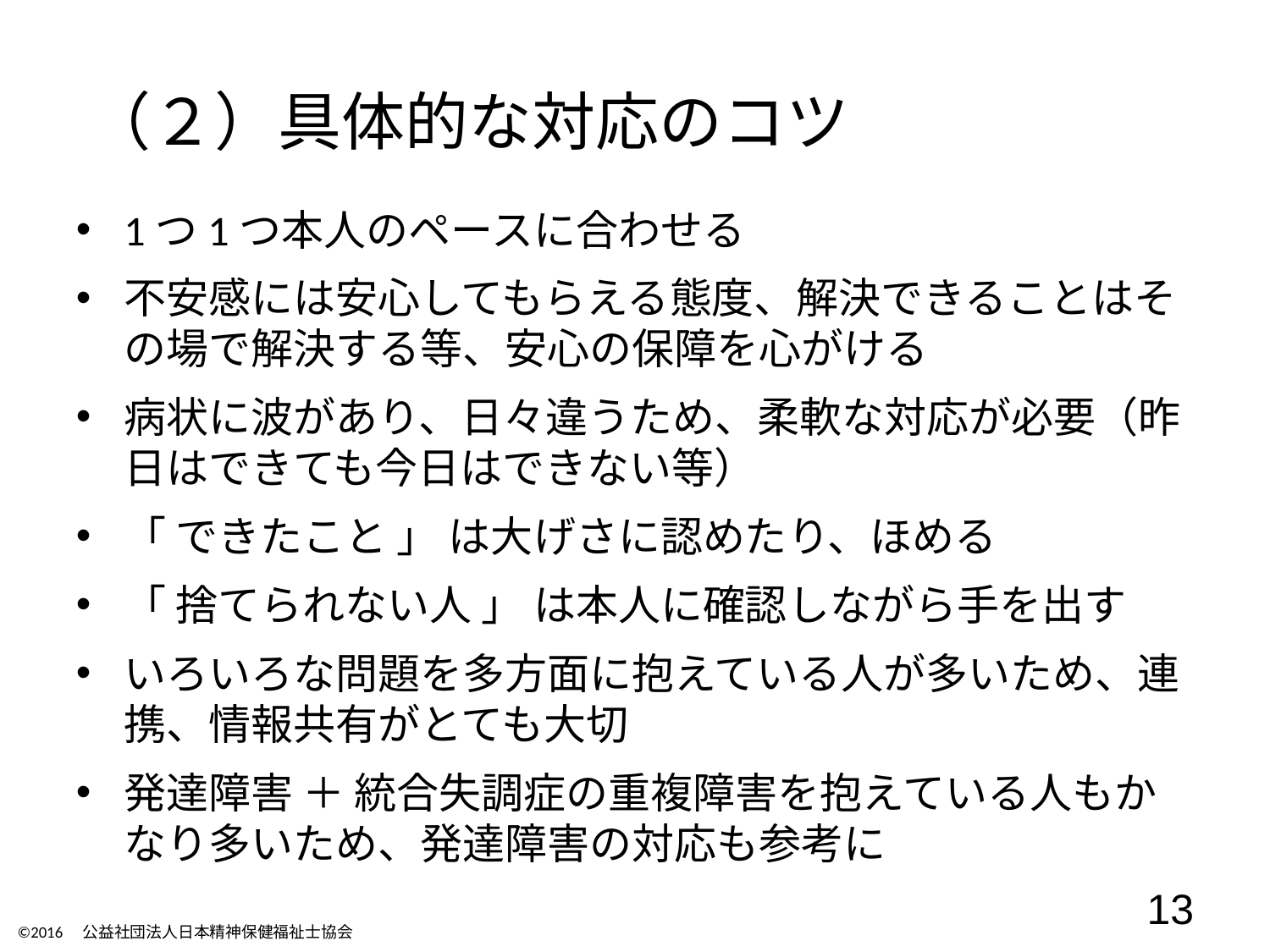

（２）具体的な対応のコツ
1つ1つ本人のペースに合わせる
不安感には安心してもらえる態度、解決できることはその場で解決する等、安心の保障を心がける
病状に波があり、日々違うため、柔軟な対応が必要（昨日はできても今日はできない等）
「 できたこと 」 は大げさに認めたり、ほめる
「 捨てられない人 」 は本人に確認しながら手を出す
いろいろな問題を多方面に抱えている人が多いため、連携、情報共有がとても大切
発達障害 ＋ 統合失調症の重複障害を抱えている人もかなり多いため、発達障害の対応も参考に
13
©2016　公益社団法人日本精神保健福祉士協会